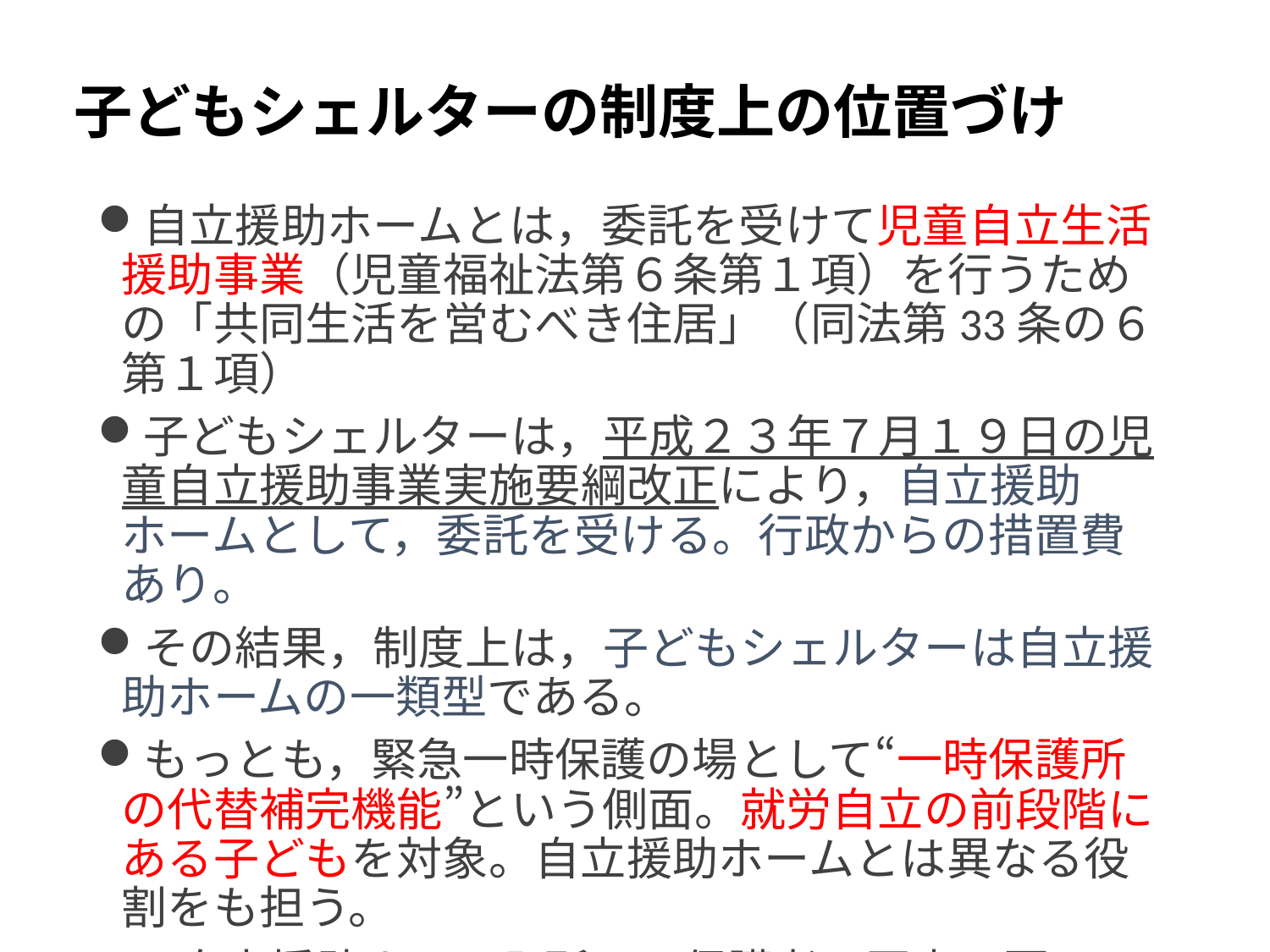

# 子どもシェルターの制度上の位置づけ
自立援助ホームとは，委託を受けて児童自立生活援助事業（児童福祉法第６条第１項）を行うための「共同生活を営むべき住居」（同法第33条の６第１項）
子どもシェルターは，平成２３年７月１９日の児童自立援助事業実施要綱改正により，自立援助ホームとして，委託を受ける。行政からの措置費あり。
その結果，制度上は，子どもシェルターは自立援助ホームの一類型である。
もっとも，緊急一時保護の場として“一時保護所の代替補完機能”という側面。就労自立の前段階にある子どもを対象。自立援助ホームとは異なる役割をも担う。
※自立援助ホーム入所には保護者の同意不要，１８歳以上も可能。